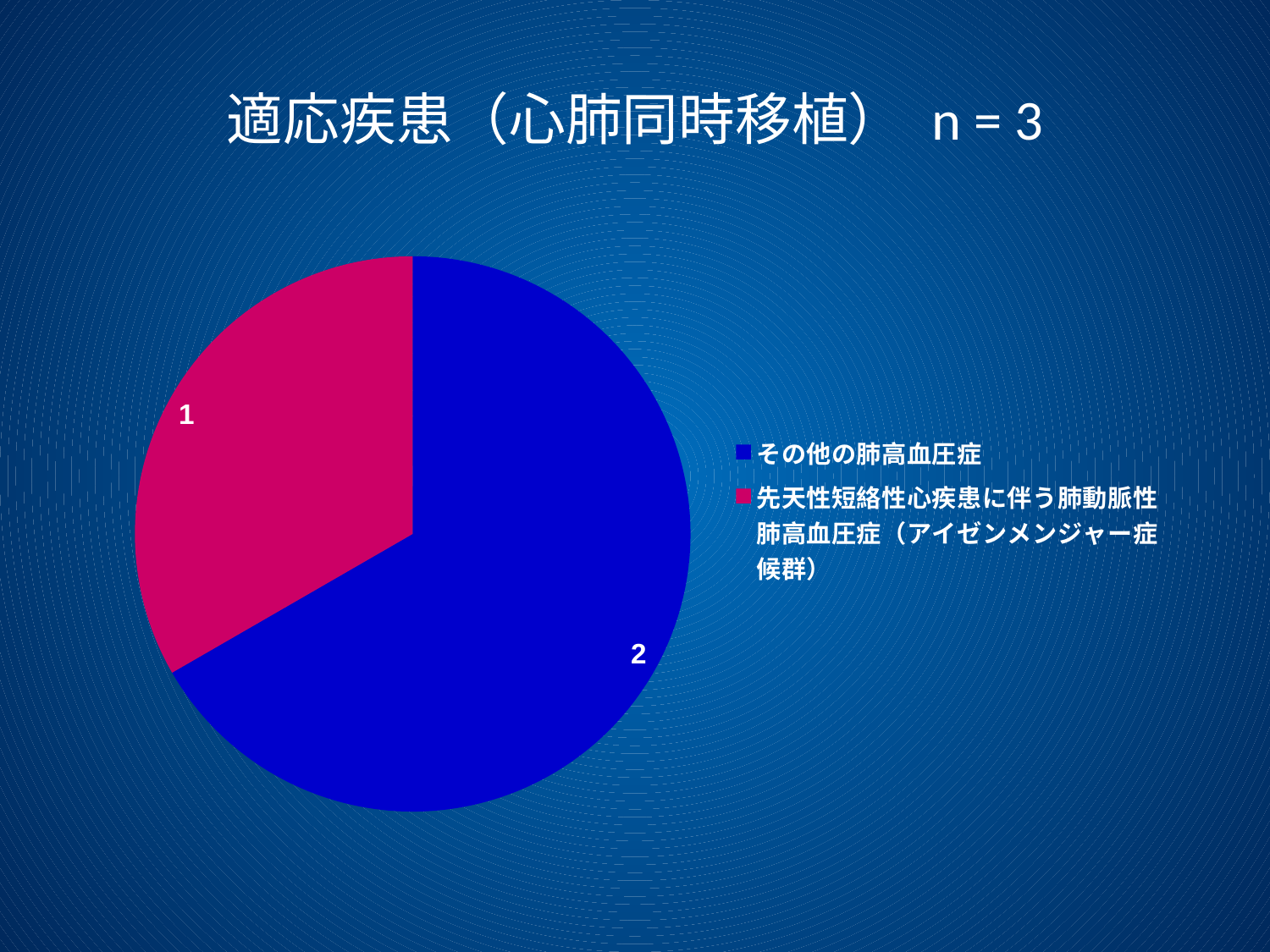

# 適応疾患（心肺同時移植） n = 3

### Chart

| Category | 心肺同時 |
|---|---|
| その他の肺高血圧症 | 2.0 |
| 先天性短絡性心疾患に伴う肺動脈性肺高血圧症（アイゼンメンジャー症候群） | 1.0 |